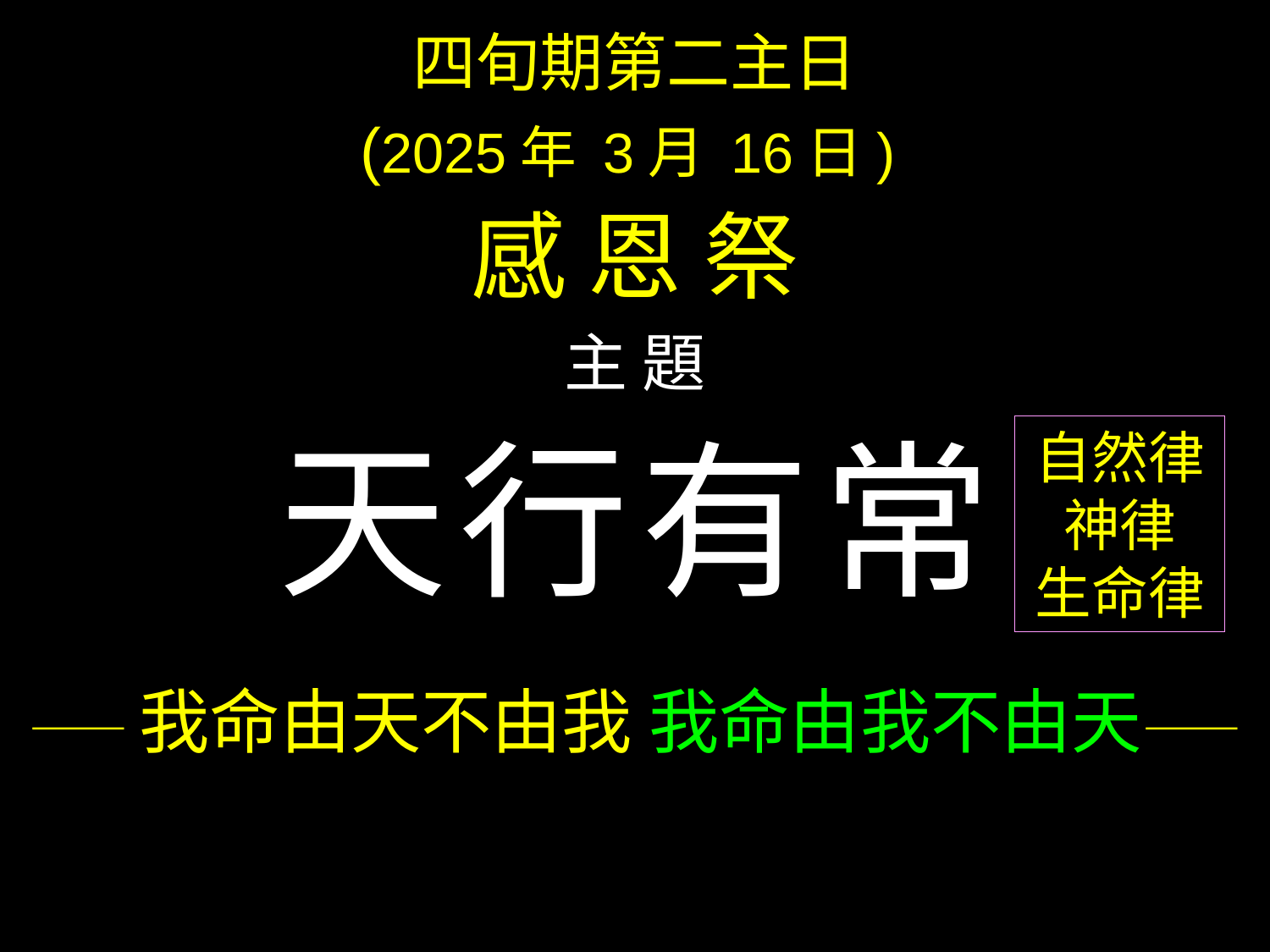

四旬期第二主日
 (2025年 3月 16日)
感 恩 祭

主 題
天行有常
——我命由天不由我 我命由我不由天——
自然律
神律
生命律